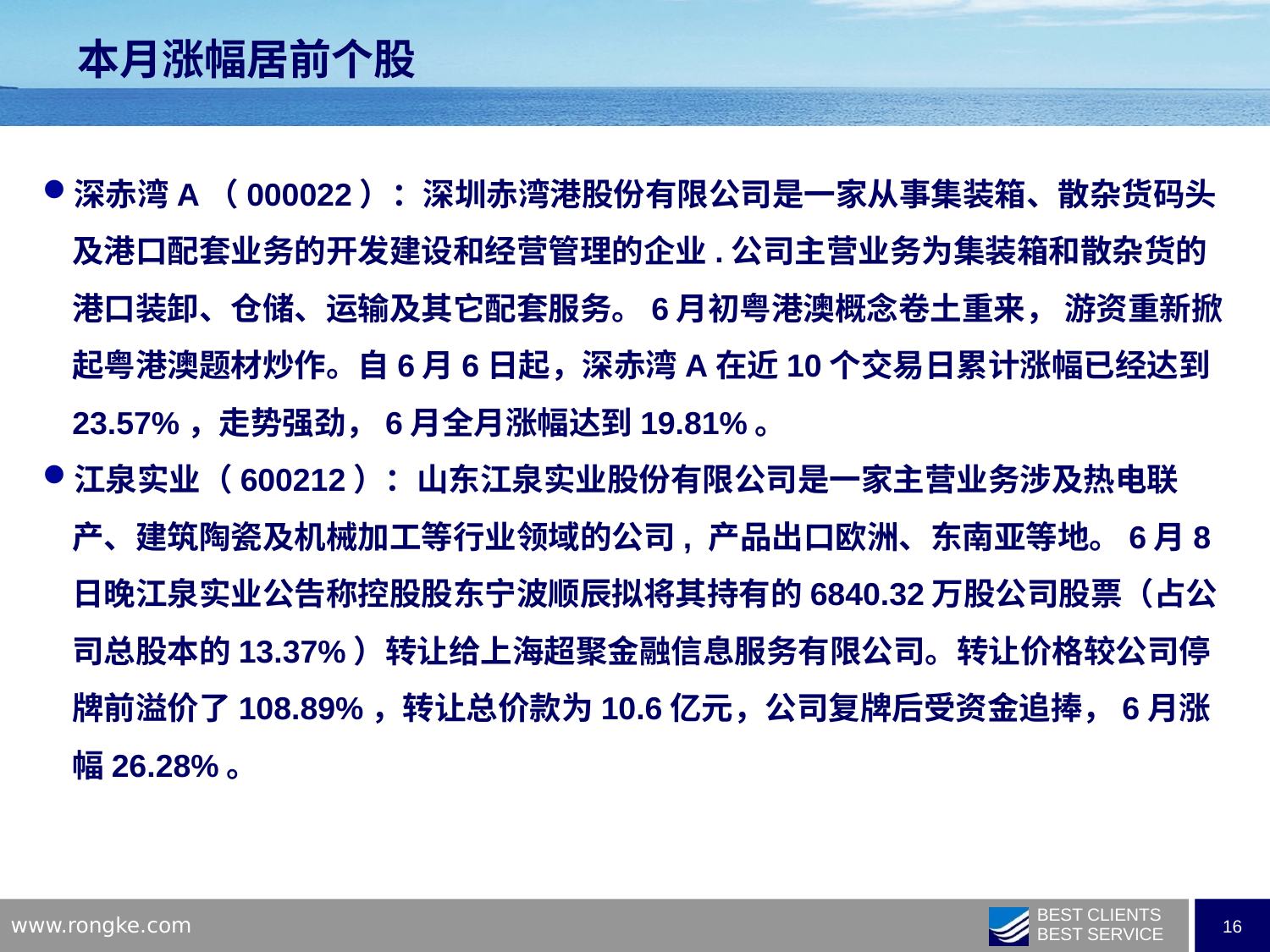

本月涨幅居前个股
深赤湾A（000022）：深圳赤湾港股份有限公司是一家从事集装箱、散杂货码头及港口配套业务的开发建设和经营管理的企业.公司主营业务为集装箱和散杂货的港口装卸、仓储、运输及其它配套服务。6月初粤港澳概念卷土重来， 游资重新掀起粤港澳题材炒作。自6月6日起，深赤湾A在近10个交易日累计涨幅已经达到23.57%，走势强劲，6月全月涨幅达到19.81%。
江泉实业（600212）：山东江泉实业股份有限公司是一家主营业务涉及热电联产、建筑陶瓷及机械加工等行业领域的公司, 产品出口欧洲、东南亚等地。6月8日晚江泉实业公告称控股股东宁波顺辰拟将其持有的6840.32万股公司股票（占公司总股本的13.37%）转让给上海超聚金融信息服务有限公司。转让价格较公司停牌前溢价了108.89%，转让总价款为10.6亿元，公司复牌后受资金追捧，6月涨幅26.28%。